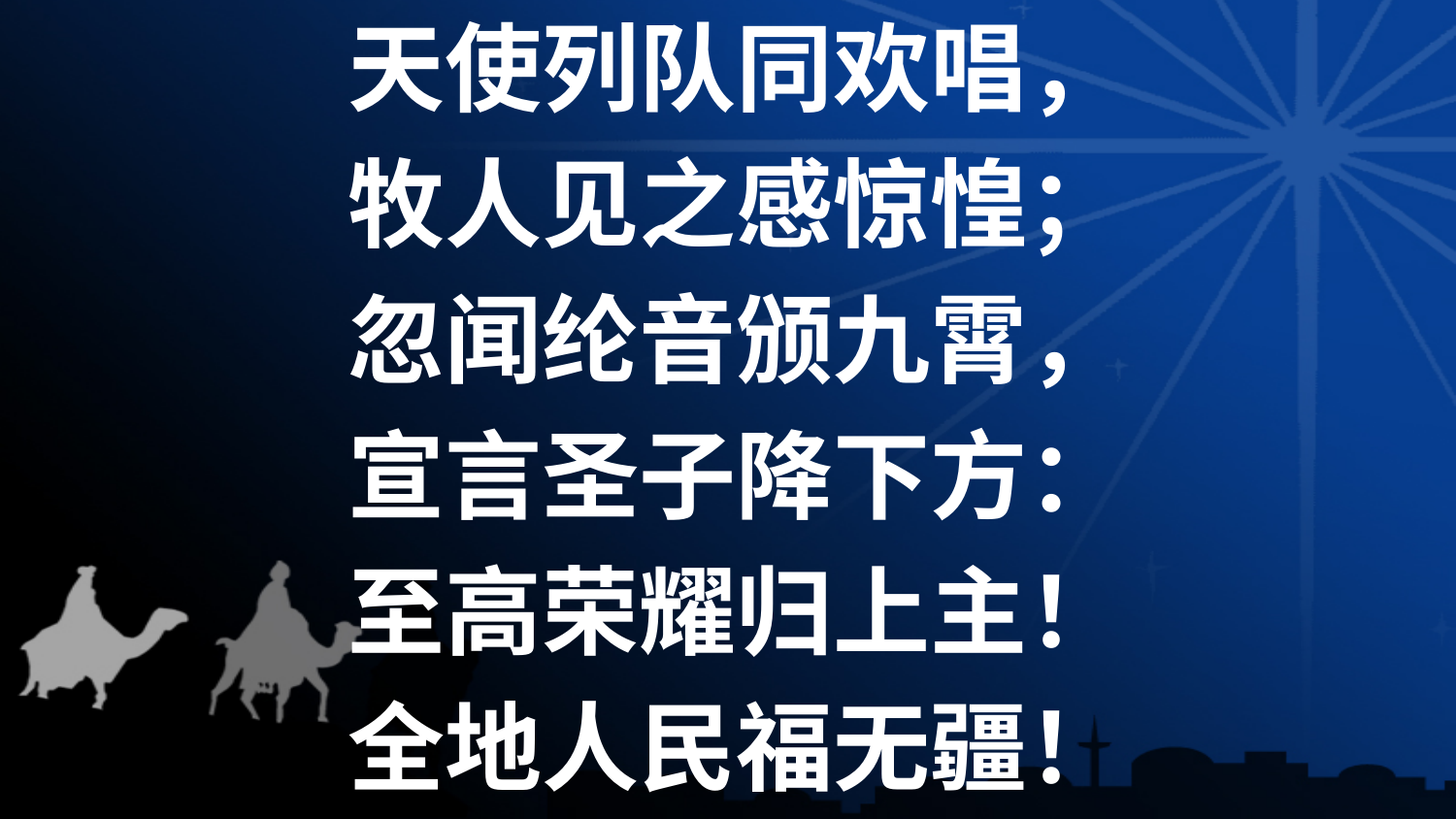

天使列队同欢唱，
牧人见之感惊惶；
忽闻纶音颁九霄，
宣言圣子降下方：
至高荣耀归上主！
全地人民福无疆！